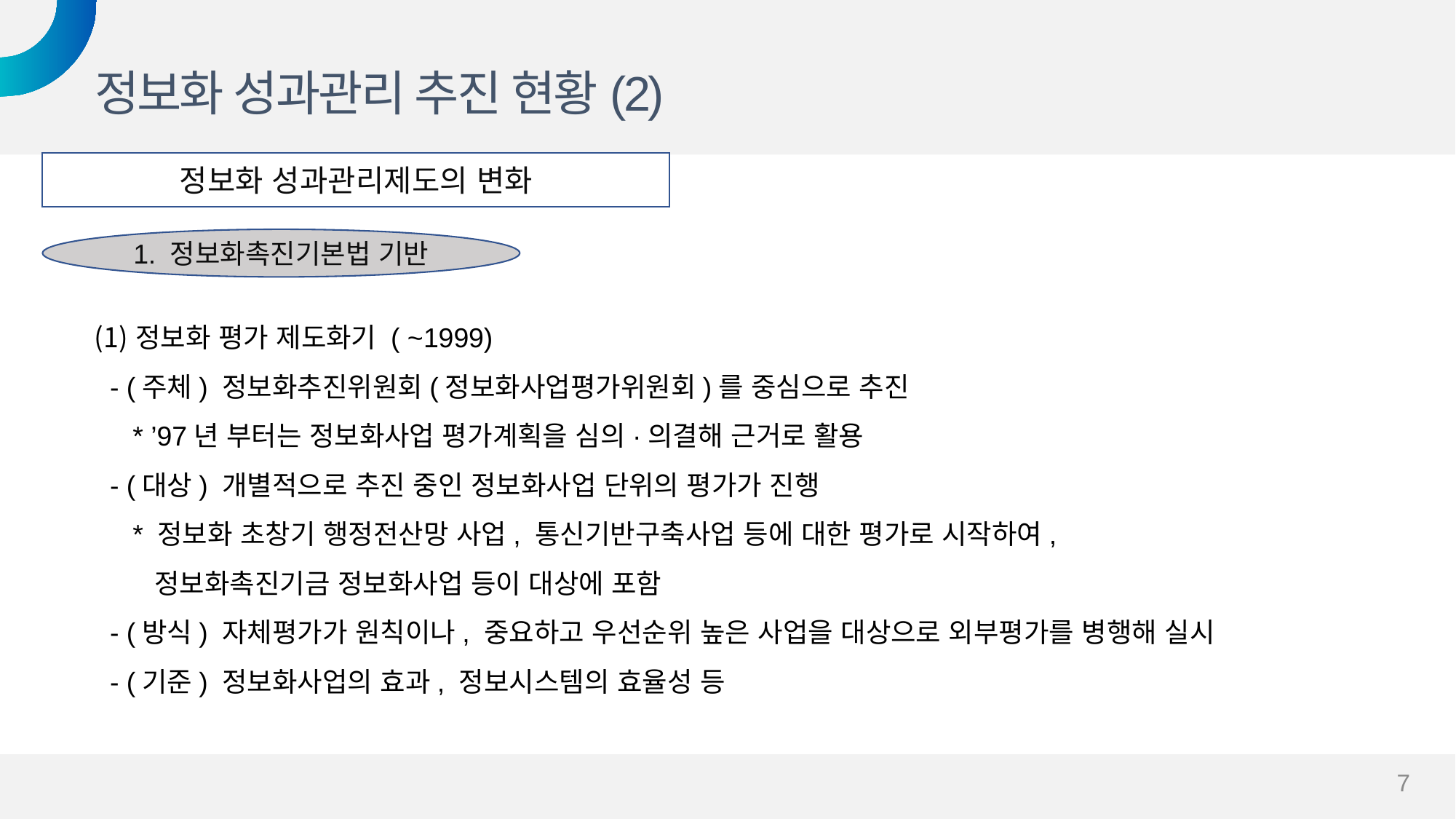

정보화 성과관리 추진 현황(2)
정보화 성과관리제도의 변화

1. 정보화촉진기본법 기반
정보화 평가 제도화기 ( ~1999)
  - (주체) 정보화추진위원회(정보화사업평가위원회)를 중심으로 추진
     * ’97년 부터는 정보화사업 평가계획을 심의·의결해 근거로 활용
  - (대상) 개별적으로 추진 중인 정보화사업 단위의 평가가 진행
     * 정보화 초창기 행정전산망 사업, 통신기반구축사업 등에 대한 평가로 시작하여,
       정보화촉진기금 정보화사업 등이 대상에 포함
  - (방식) 자체평가가 원칙이나, 중요하고 우선순위 높은 사업을 대상으로 외부평가를 병행해 실시
  - (기준) 정보화사업의 효과, 정보시스템의 효율성 등